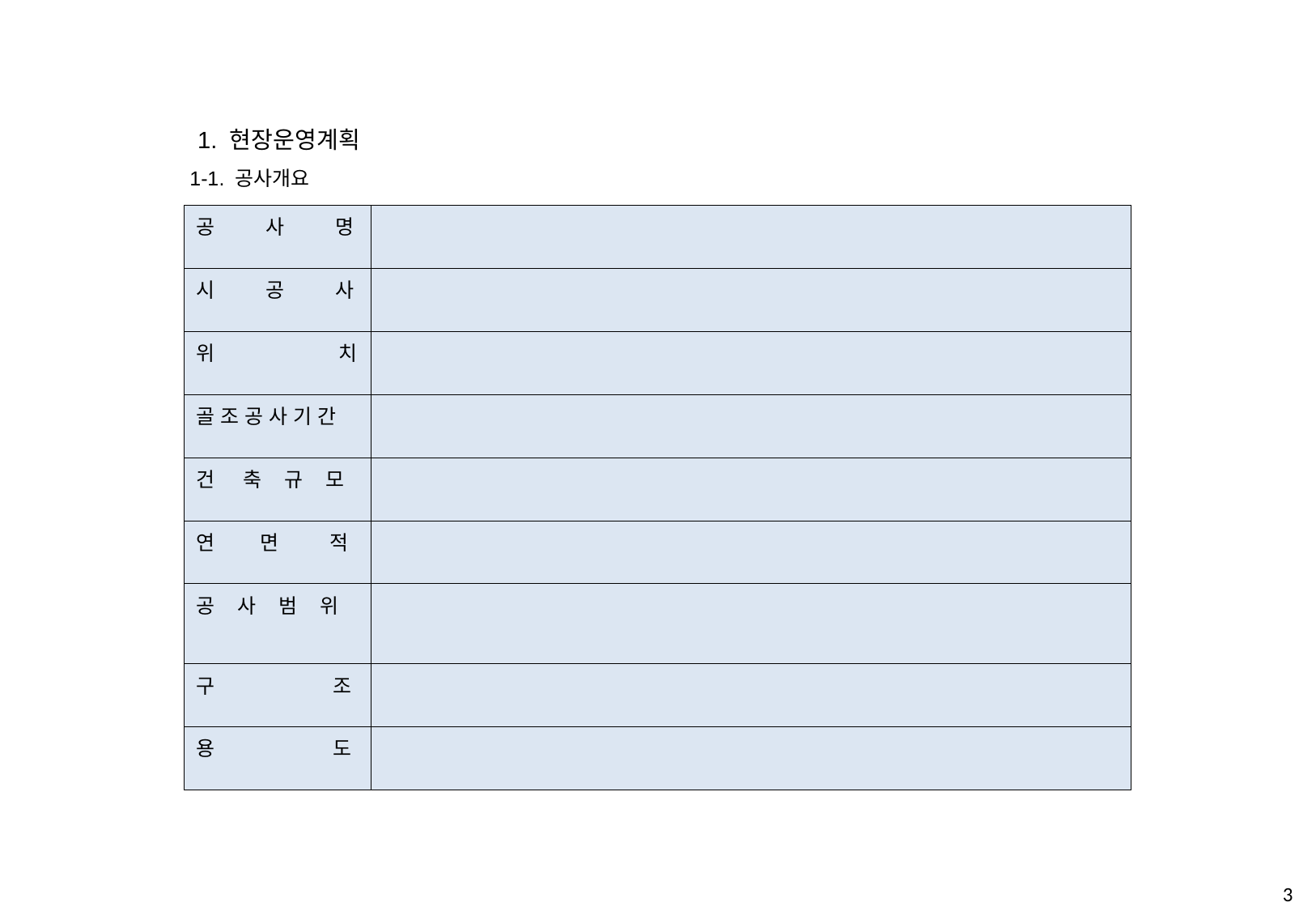

1. 현장운영계획
1-1. 공사개요
| 공 사 명 |  |
| --- | --- |
| 시 공 사 |  |
| 위 치 |  |
| 골 조 공 사 기 간 |  |
| 건 축 규 모 |  |
| 연 면 적 |  |
| 공 사 범 위 |  |
| 구 조 |  |
| 용 도 |  |